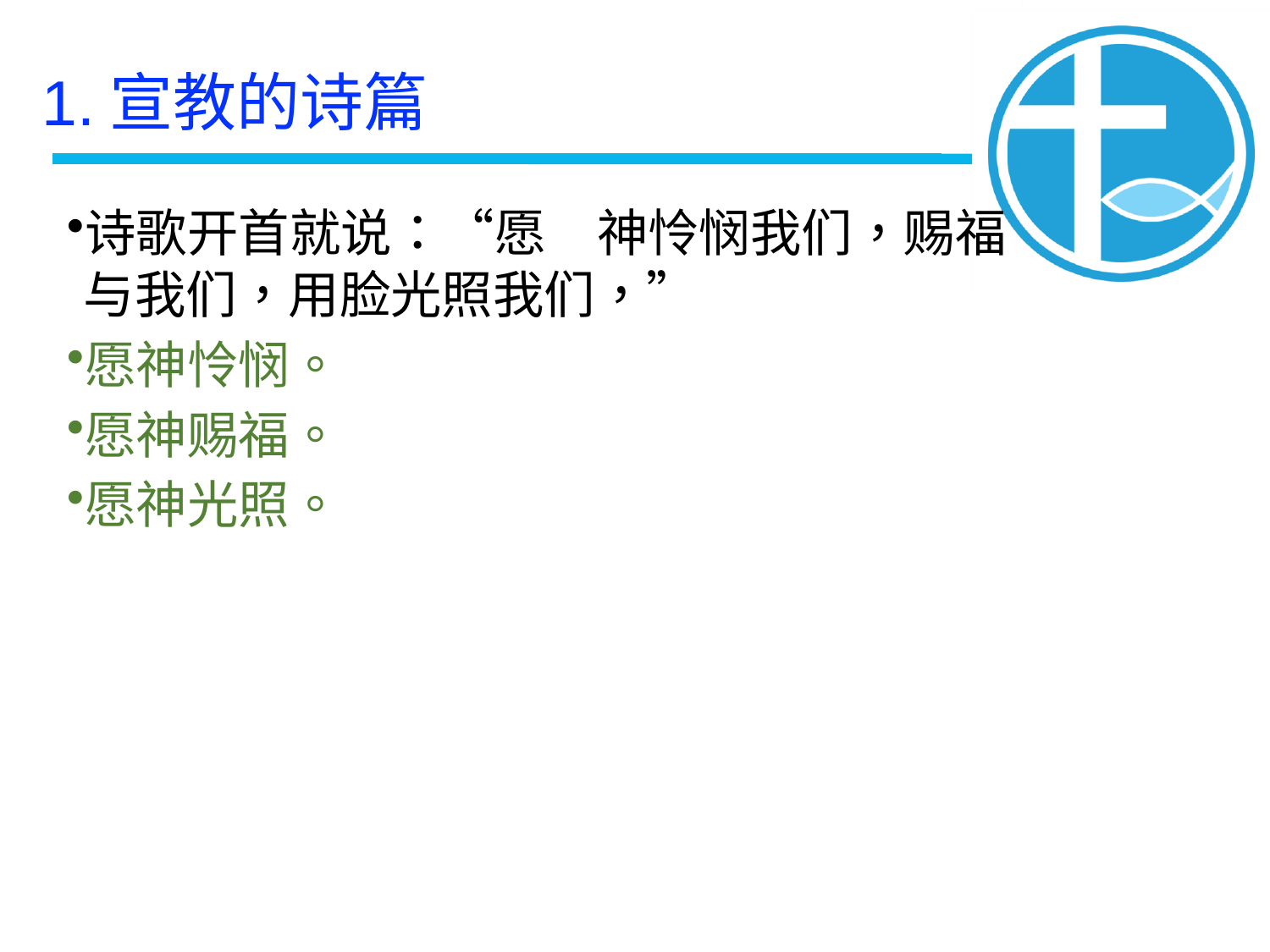

1.宣教的诗篇
诗歌开首就说：“愿　神怜悯我们，赐福与我们，用脸光照我们，”
愿神怜悯。
愿神赐福。
愿神光照。